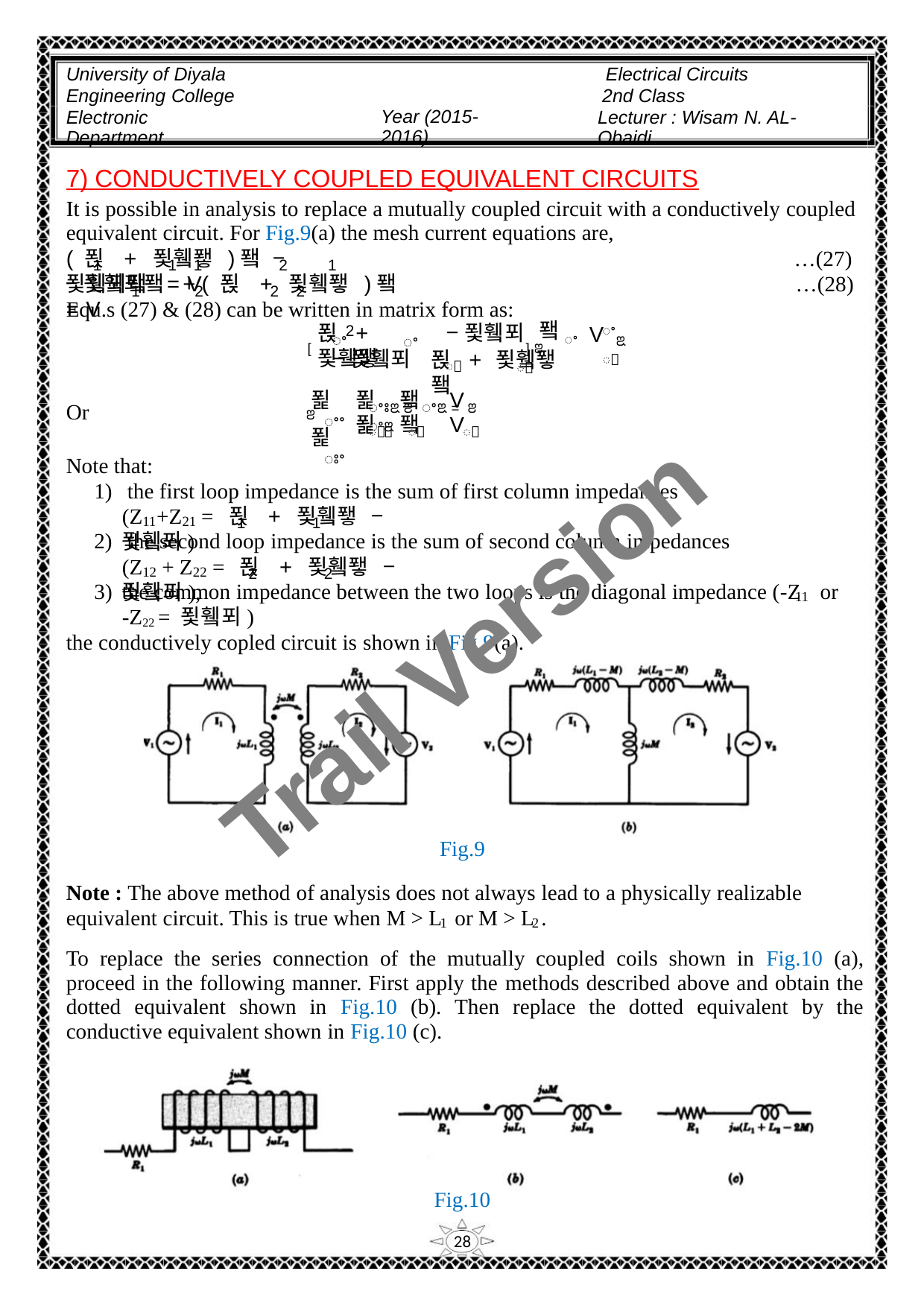

University of Diyala
Engineering College
Electronic Department
Electrical Circuits
2nd Class
Lecturer : Wisam N. AL-Obaidi
Year (2015-2016)
7) CONDUCTIVELY COUPLED EQUIVALENT CIRCUITS
It is possible in analysis to replace a mutually coupled circuit with a conductively coupled
equivalent circuit. For Fig.9(a) the mesh current equations are,
( 푅 + 푗휔퐿 )퐼 − 푗휔푀퐼 = V
…(27)
…(28)
1
1
1
2
1
−푗휔푀퐼 + ( 푅 + 푗휔퐿 )퐼 = V
2
1
2
2
2
Equ.s (27) & (28) can be written in matrix form as:
푅 + 푗휔퐿
−푗휔푀
푅 + 푗휔퐿 퐼
퐼ꢀ
V
ꢀ
ꢀꢃ
ꢁ
ꢀ
[
] ꢂ
ꢁꢃ = ꢂV
−푗휔푀
ꢁ
ꢁ
푍
ꢀꢀ
푍
ꢁꢀ
푍
푍
퐼
V
ꢀꢁꢃ ꢂ ꢀꢃ = ꢂ ꢀꢃ
Or
ꢂ
퐼
V
ꢁꢁ
ꢁ
ꢁ
Note that:
1) the first loop impedance is the sum of first column impedances
(Z +Z = 푅 + 푗휔퐿 − 푗휔푀)
1
1
11
21
2) the second loop impedance is the sum of second column impedances
(Z + Z = 푅 + 푗휔퐿 − 푗휔푀),
2
2
12
22
3) the common impedance between the two loops is the diagonal impedance (-Z or
Trail Version
Trail Version
Trail Version
Trail Version
Trail Version
Trail Version
Trail Version
Trail Version
Trail Version
Trail Version
Trail Version
Trail Version
Trail Version
11
-Z22 = 푗휔푀)
the conductively copled circuit is shown in Fig.9(a).
Fig.9
Note : The above method of analysis does not always lead to a physically realizable
equivalent circuit. This is true when M > L or M > L .
1
2
To replace the series connection of the mutually coupled coils shown in Fig.10 (a),
proceed in the following manner. First apply the methods described above and obtain the
dotted equivalent shown in Fig.10 (b). Then replace the dotted equivalent by the
conductive equivalent shown in Fig.10 (c).
Fig.10
28